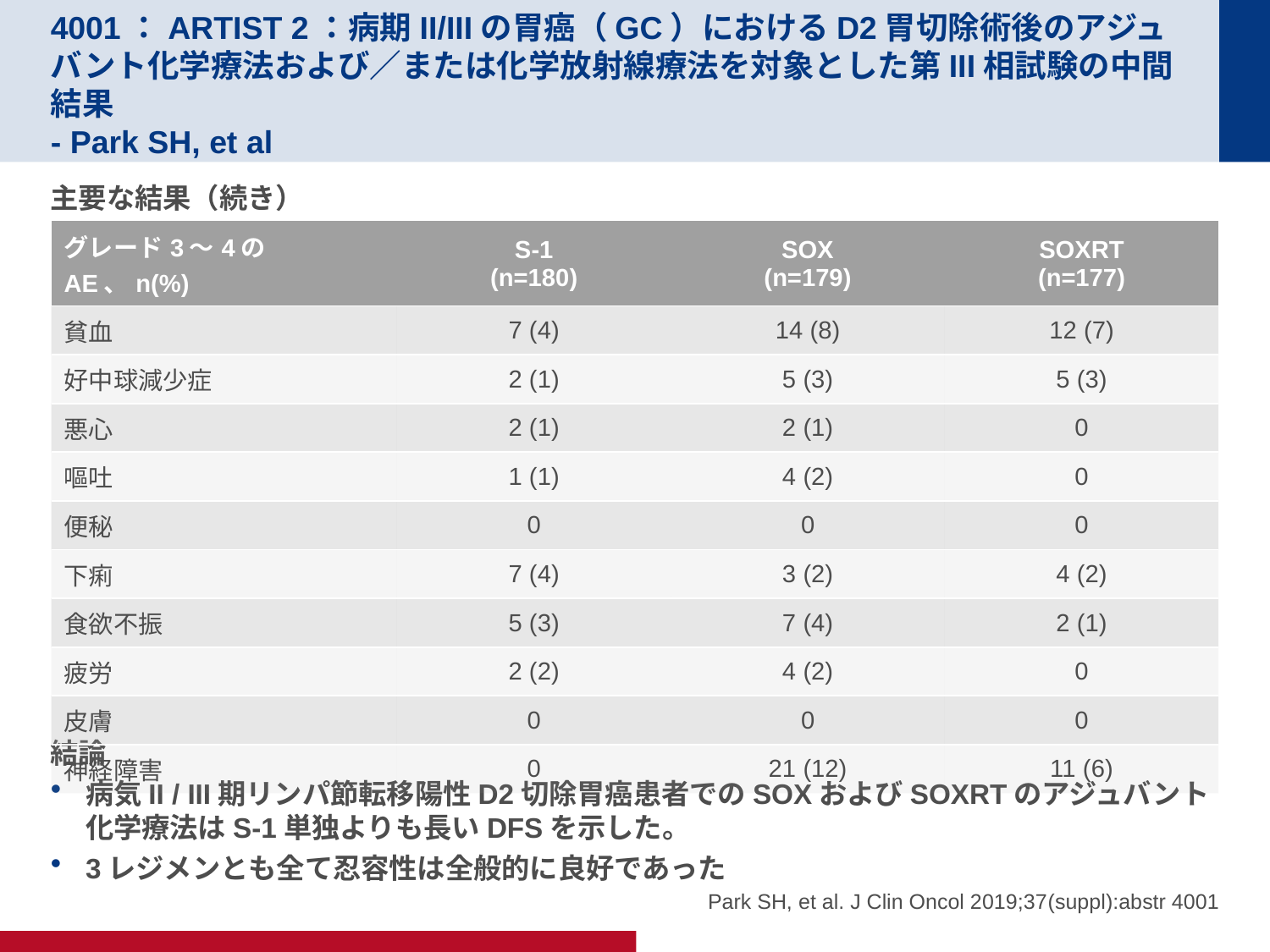

# 4001：ARTIST 2：病期II/IIIの胃癌（GC）におけるD2胃切除術後のアジュバント化学療法および／または化学放射線療法を対象とした第III相試験の中間結果 - Park SH, et al
主要な結果（続き）

結論
病気II / III期リンパ節転移陽性D2切除胃癌患者でのSOXおよびSOXRTのアジュバント化学療法はS-1単独よりも長いDFSを示した。
3レジメンとも全て忍容性は全般的に良好であった
| グレード3～4のAE、n(%) | S-1 (n=180) | SOX (n=179) | SOXRT (n=177) |
| --- | --- | --- | --- |
| 貧血 | 7 (4) | 14 (8) | 12 (7) |
| 好中球減少症 | 2 (1) | 5 (3) | 5 (3) |
| 悪心 | 2 (1) | 2 (1) | 0 |
| 嘔吐 | 1 (1) | 4 (2) | 0 |
| 便秘 | 0 | 0 | 0 |
| 下痢 | 7 (4) | 3 (2) | 4 (2) |
| 食欲不振 | 5 (3) | 7 (4) | 2 (1) |
| 疲労 | 2 (2) | 4 (2) | 0 |
| 皮膚 | 0 | 0 | 0 |
| 神経障害 | 0 | 21 (12) | 11 (6) |
Park SH, et al. J Clin Oncol 2019;37(suppl):abstr 4001